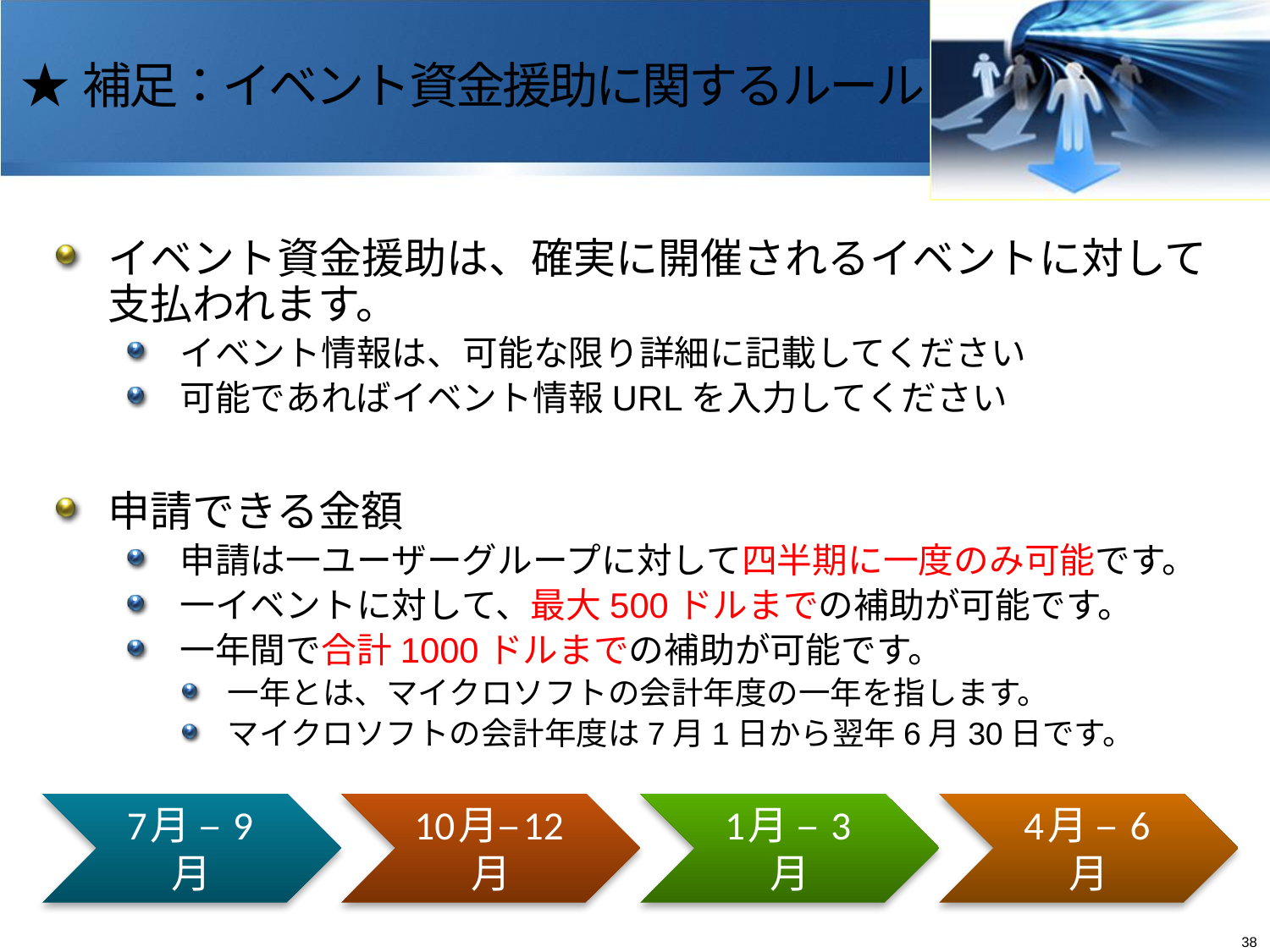

# ★補足：イベント資金援助に関するルール
イベント資金援助は、確実に開催されるイベントに対して支払われます。
イベント情報は、可能な限り詳細に記載してください
可能であればイベント情報URLを入力してください

申請できる金額
申請は一ユーザーグループに対して四半期に一度のみ可能です。
一イベントに対して、最大500ドルまでの補助が可能です。
一年間で合計1000ドルまでの補助が可能です。
一年とは、マイクロソフトの会計年度の一年を指します。
マイクロソフトの会計年度は7月1日から翌年6月30日です。
7月 – 9月
10月–12月
1月 – 3月
4月 – 6月
38